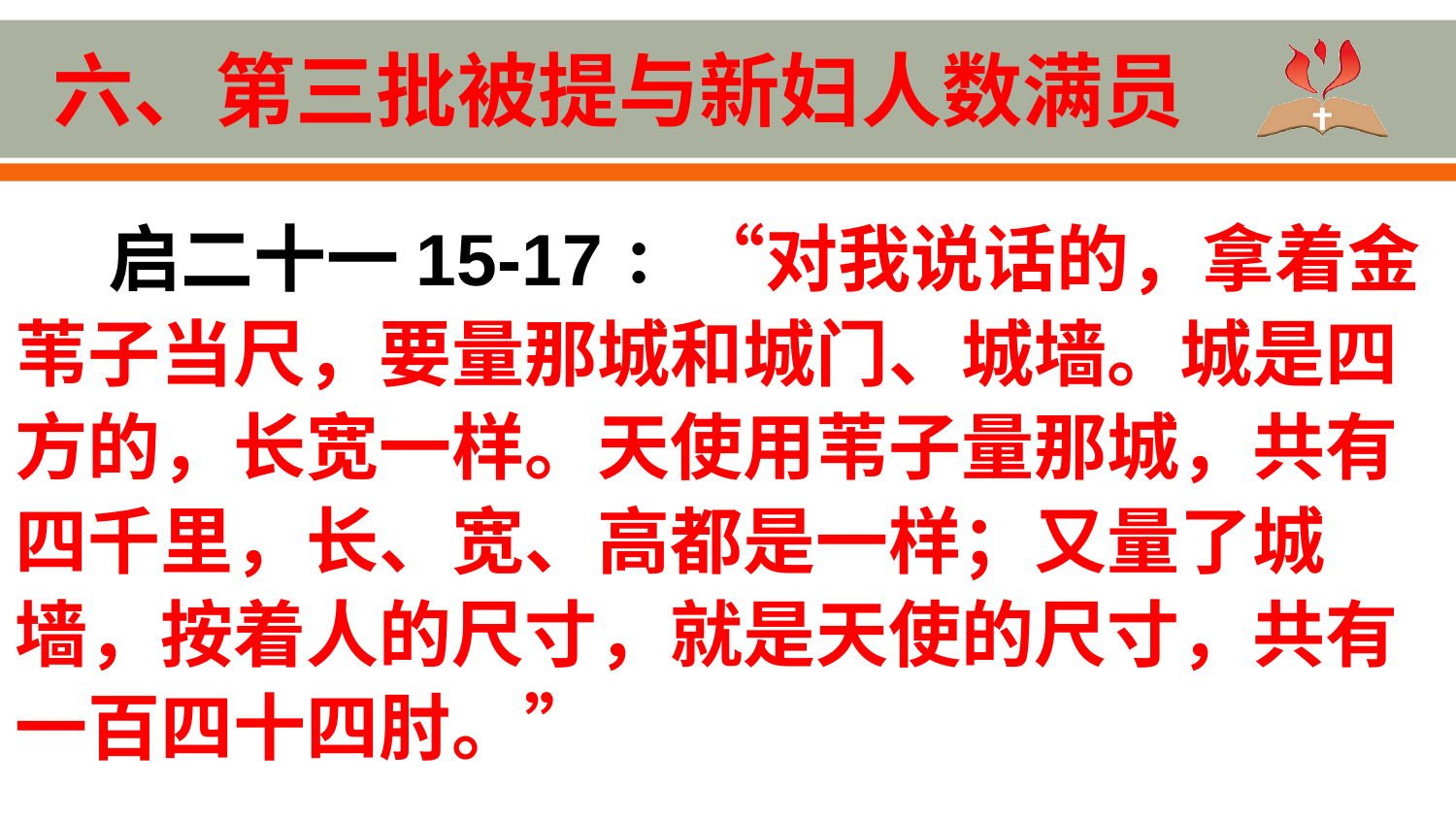

# 六、第三批被提与新妇人数满员
    启二十一15-17：“对我说话的，拿着金苇子当尺，要量那城和城门、城墙。城是四方的，长宽一样。天使用苇子量那城，共有四千里，长、宽、高都是一样；又量了城墙，按着人的尺寸，就是天使的尺寸，共有一百四十四肘。”